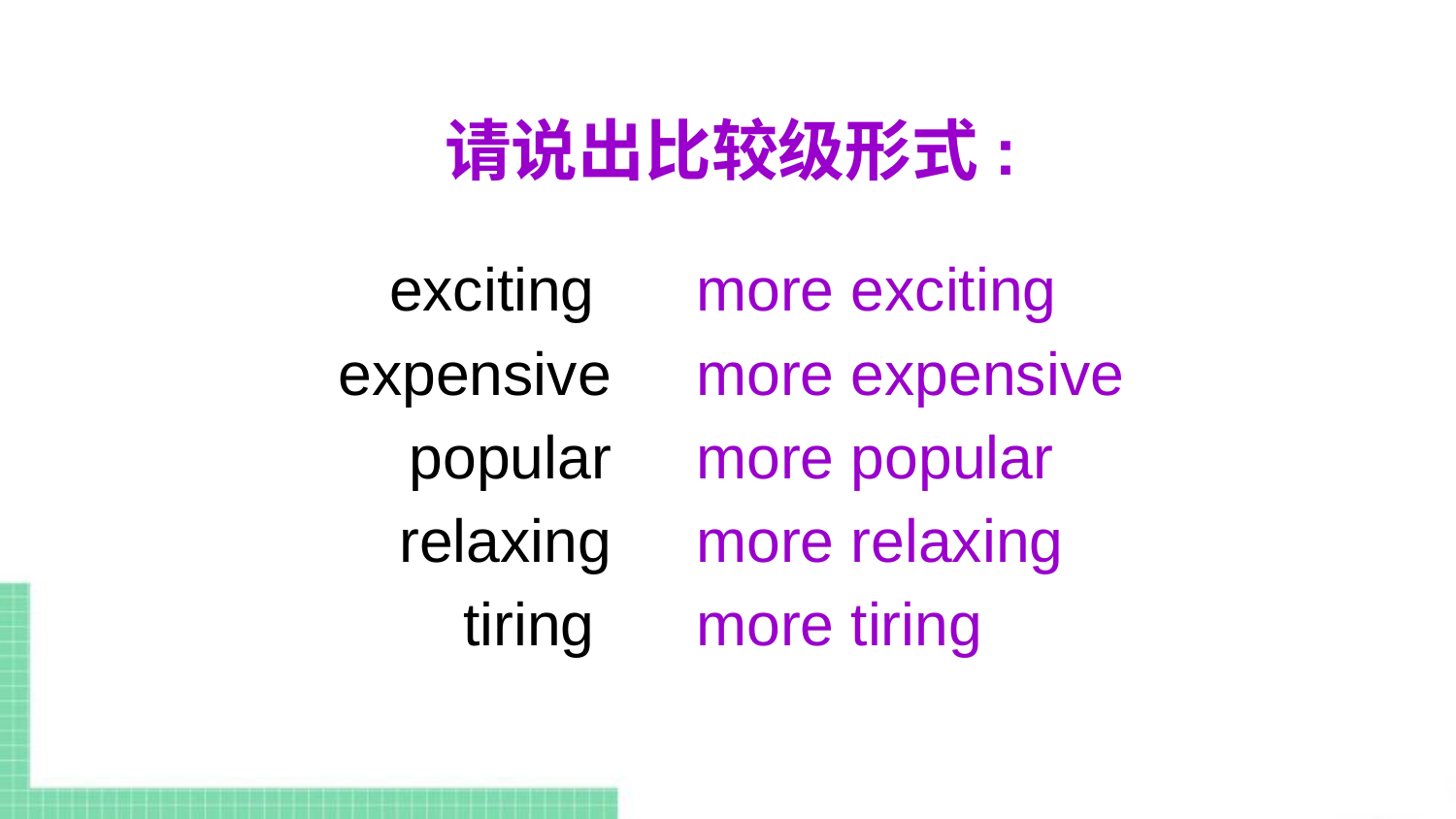

请说出比较级形式:
 exciting
 expensive
 popular
 relaxing
 tiring
more exciting
more expensive
more popular
more relaxing
more tiring